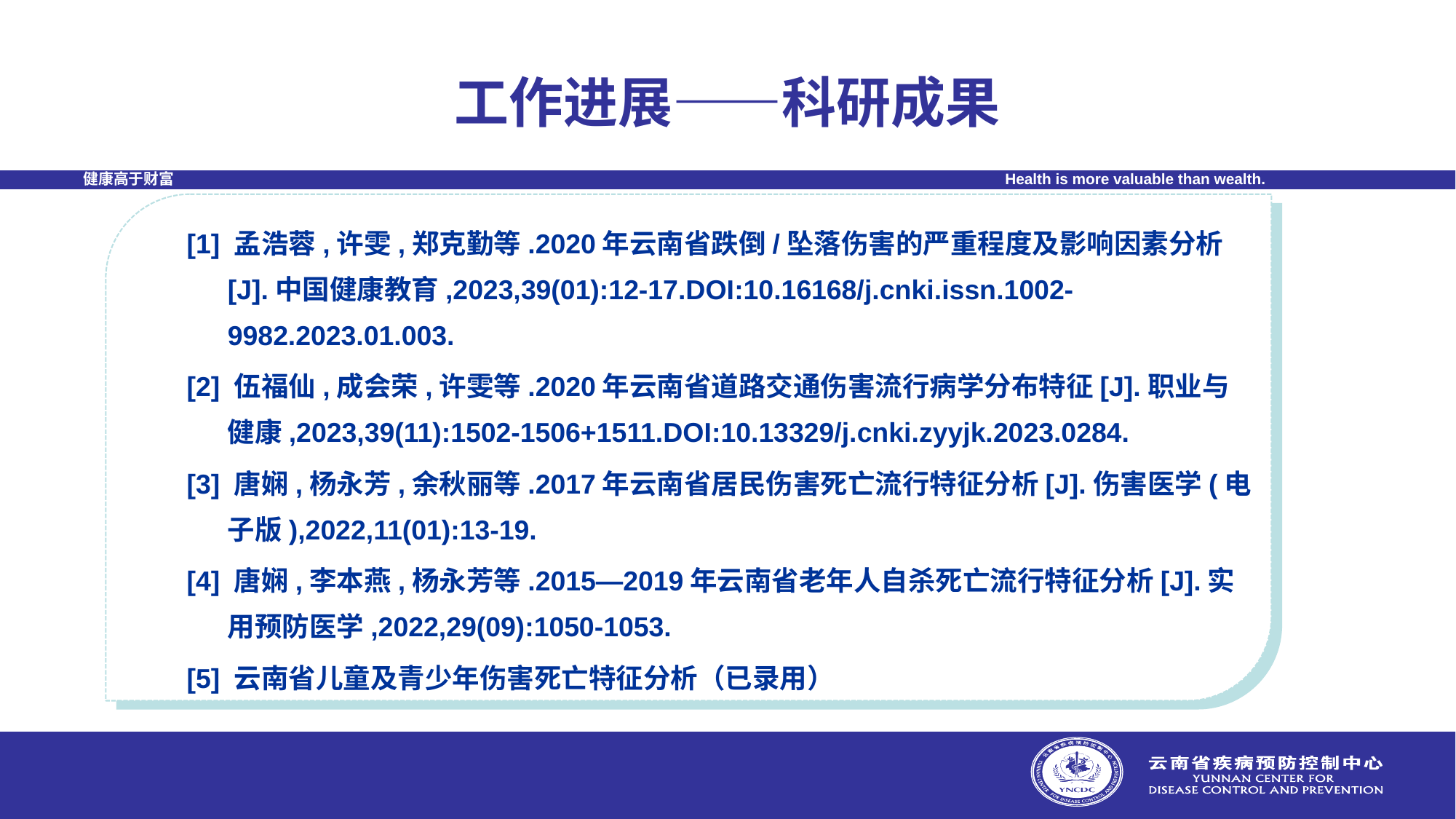

# 工作进展——科研成果

[1] 孟浩蓉,许雯,郑克勤等.2020年云南省跌倒/坠落伤害的严重程度及影响因素分析[J].中国健康教育,2023,39(01):12-17.DOI:10.16168/j.cnki.issn.1002-9982.2023.01.003.
[2] 伍福仙,成会荣,许雯等.2020年云南省道路交通伤害流行病学分布特征[J].职业与健康,2023,39(11):1502-1506+1511.DOI:10.13329/j.cnki.zyyjk.2023.0284.
[3] 唐娴,杨永芳,余秋丽等.2017年云南省居民伤害死亡流行特征分析[J].伤害医学(电子版),2022,11(01):13-19.
[4] 唐娴,李本燕,杨永芳等.2015—2019年云南省老年人自杀死亡流行特征分析[J].实用预防医学,2022,29(09):1050-1053.
[5] 云南省儿童及青少年伤害死亡特征分析（已录用）